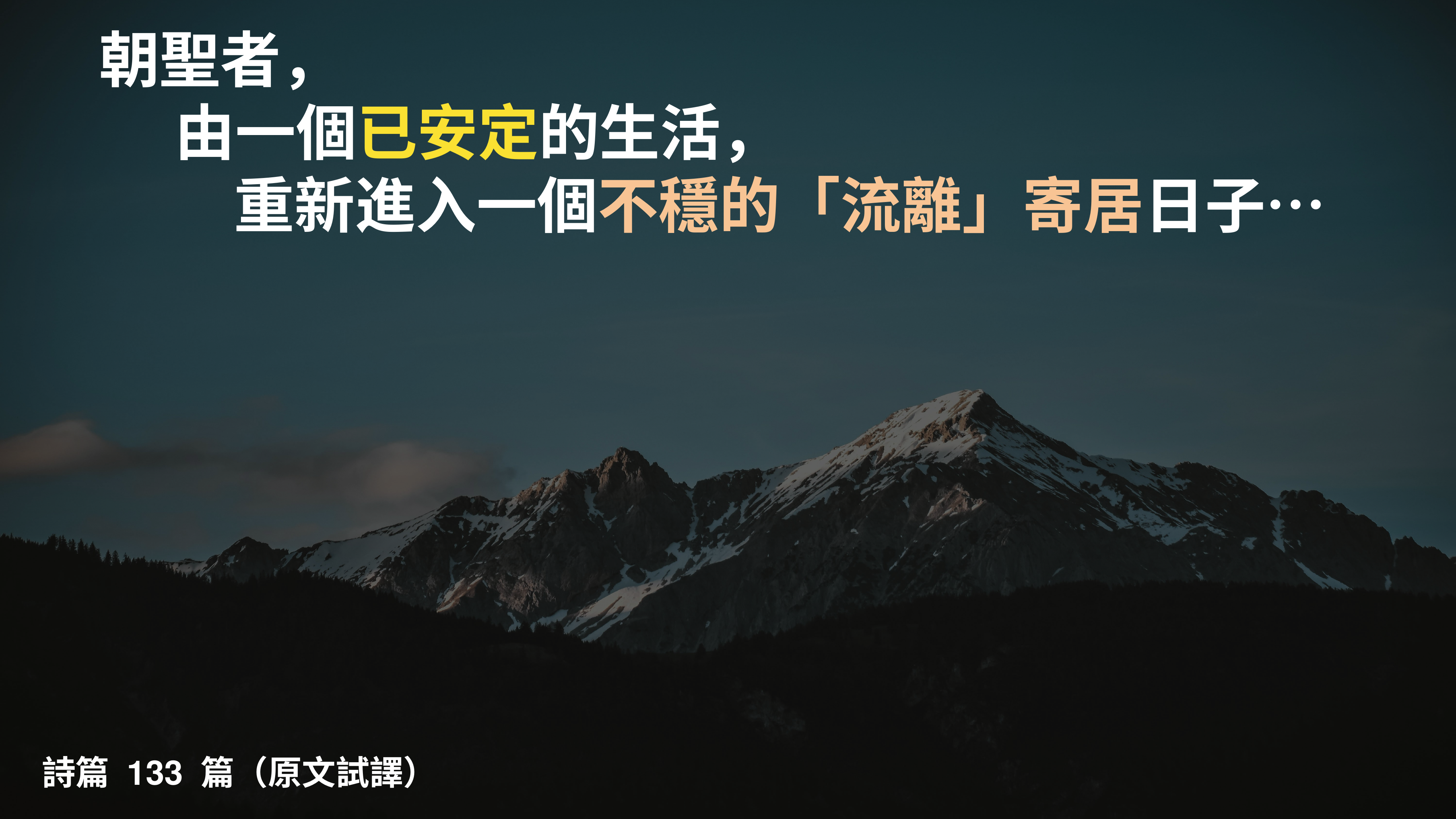

# 朝聖者，
  由一個已安定的生活，
            重新進入一個不穩的「流離」寄居日子⋯
詩篇 133 篇（原文試譯）